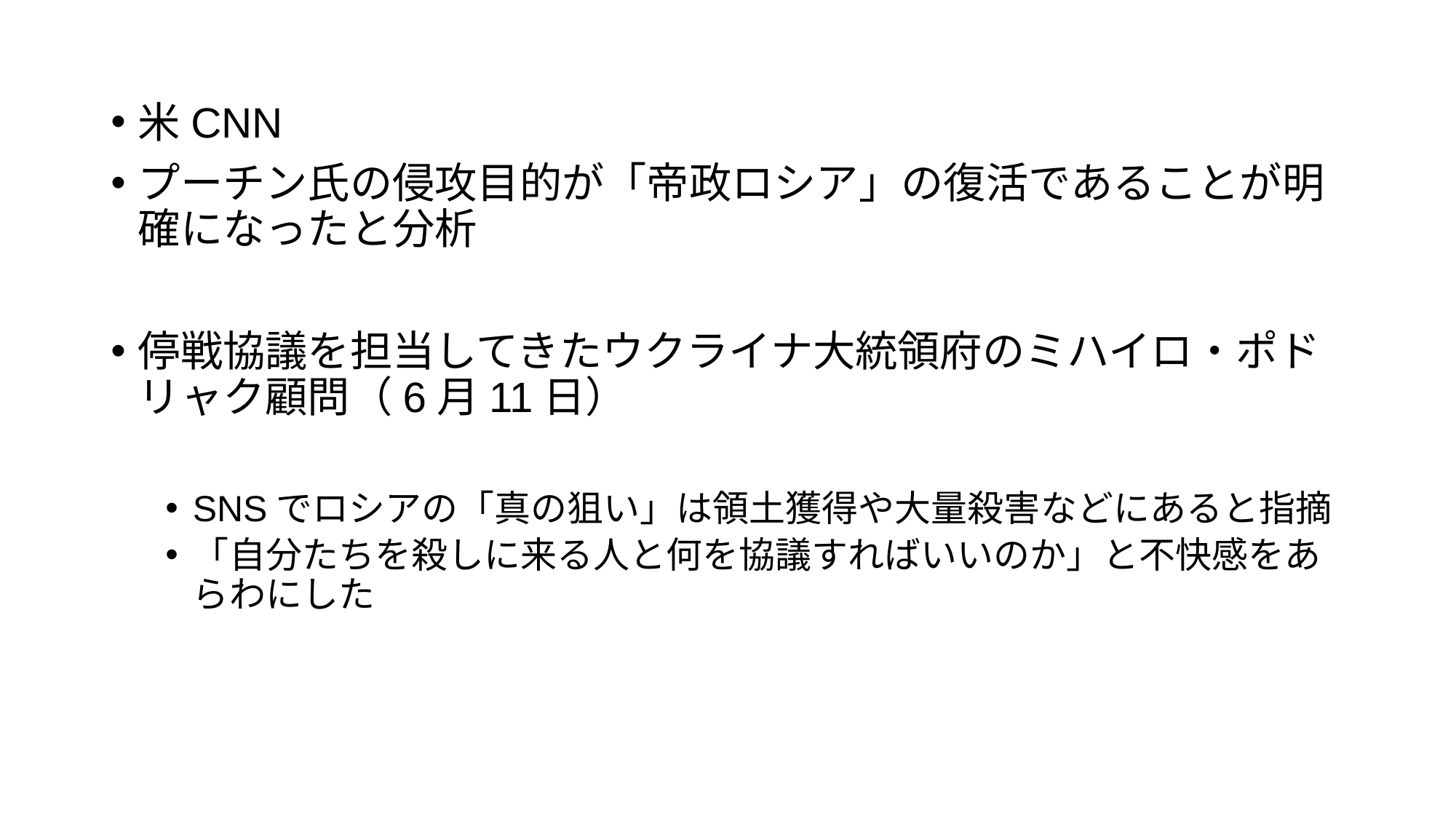

米CNN
プーチン氏の侵攻目的が「帝政ロシア」の復活であることが明確になったと分析

停戦協議を担当してきたウクライナ大統領府のミハイロ・ポドリャク顧問（6月11日）

SNSでロシアの「真の狙い」は領土獲得や大量殺害などにあると指摘
「自分たちを殺しに来る人と何を協議すればいいのか」と不快感をあらわにした